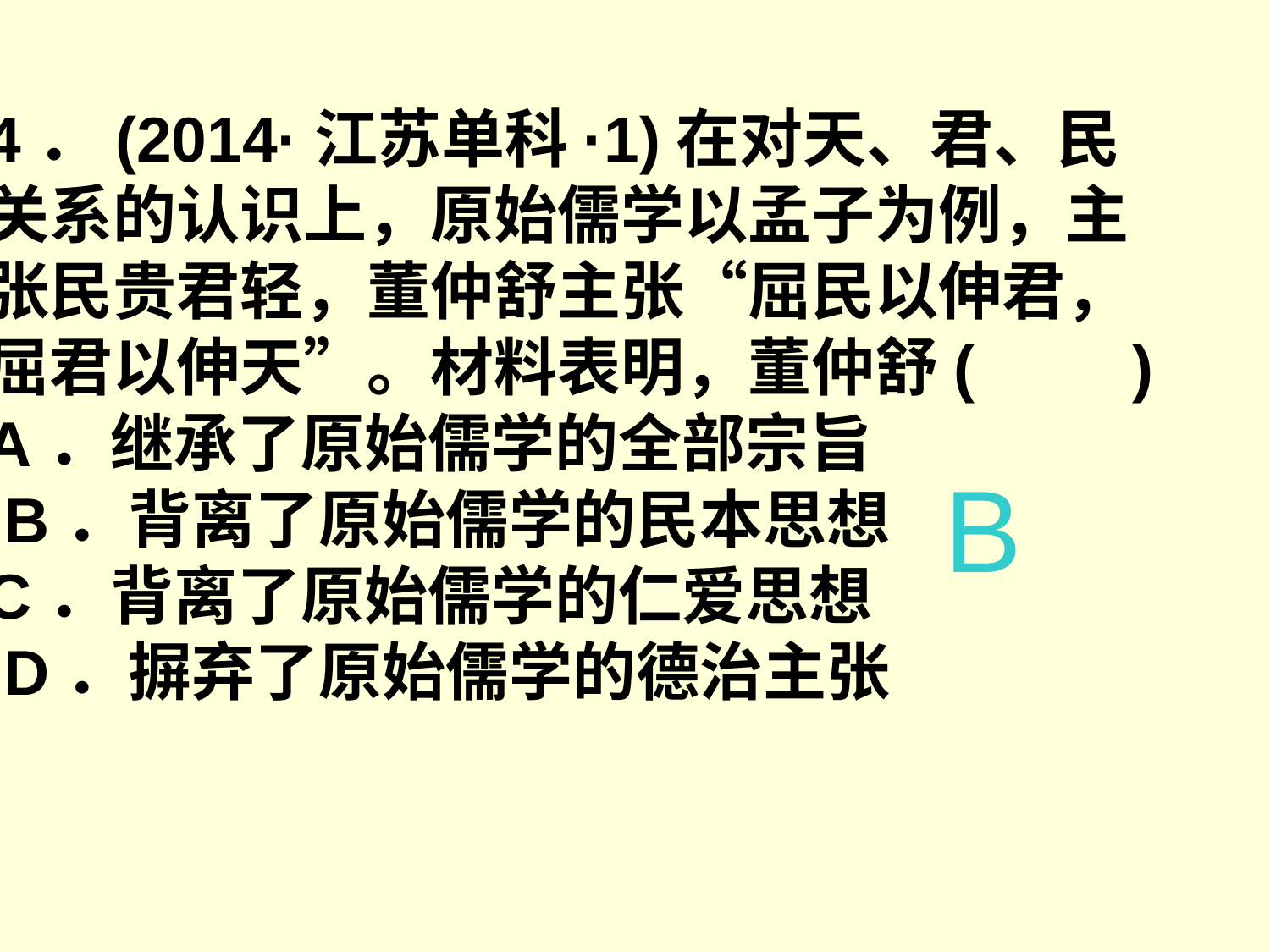

4．(2014·江苏单科·1)在对天、君、民
关系的认识上，原始儒学以孟子为例，主
张民贵君轻，董仲舒主张“屈民以伸君，
屈君以伸天”。材料表明，董仲舒(　　)
A．继承了原始儒学的全部宗旨
 B．背离了原始儒学的民本思想
C．背离了原始儒学的仁爱思想
 D．摒弃了原始儒学的德治主张

B